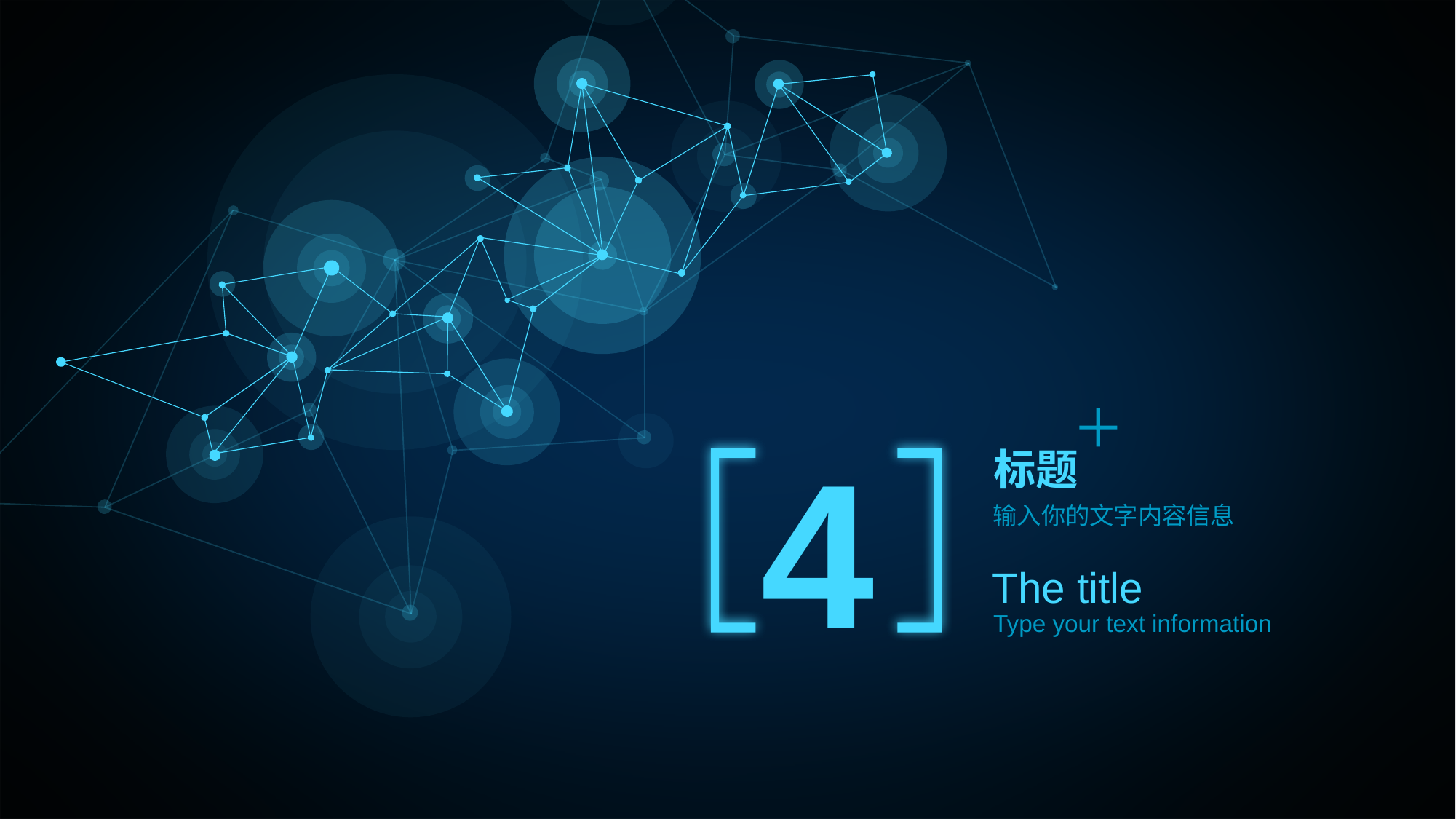

4

标题

输入你的文字内容信息

The title

Type your text information